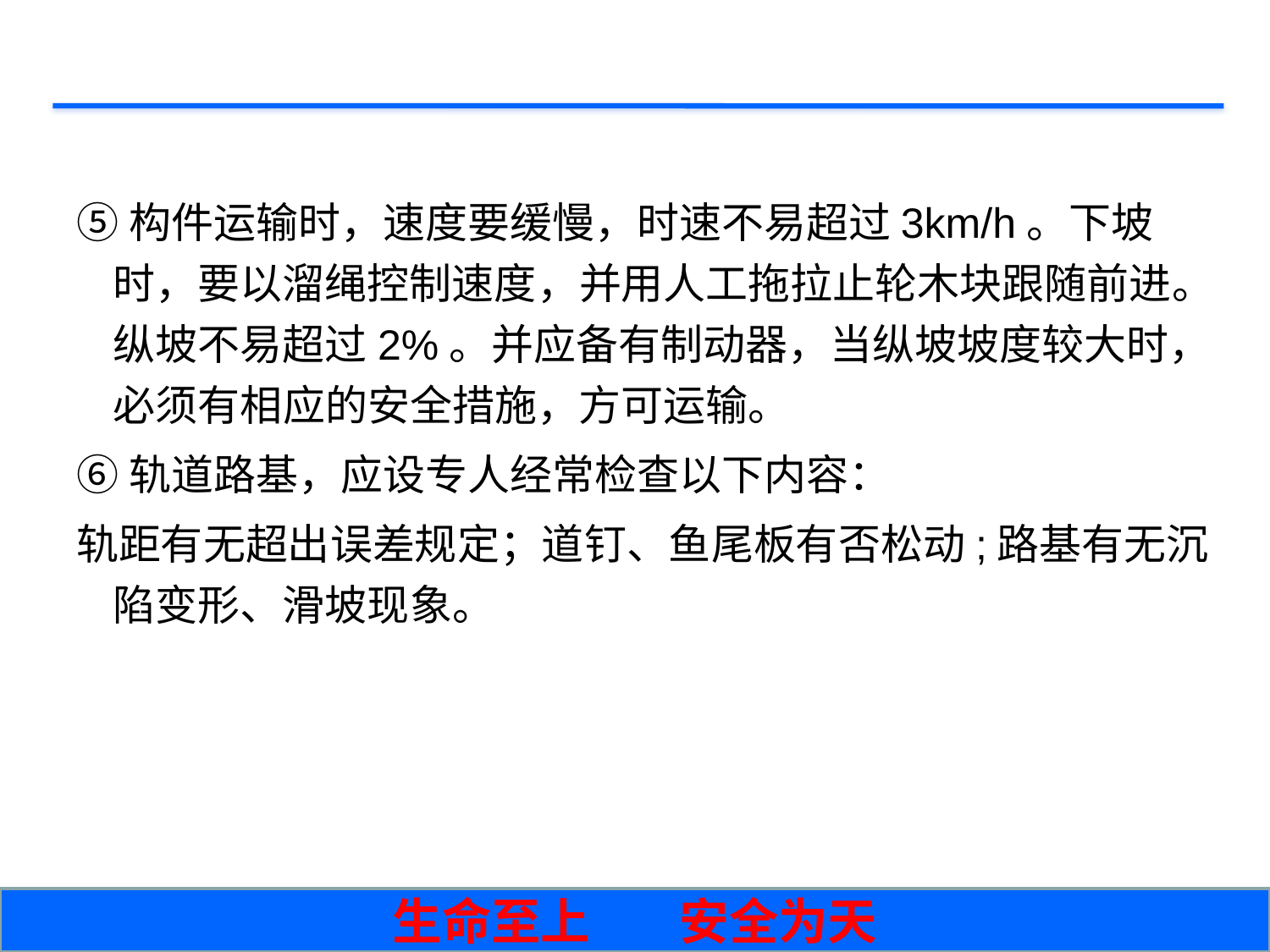

⑤构件运输时，速度要缓慢，时速不易超过3km/h。下坡时，要以溜绳控制速度，并用人工拖拉止轮木块跟随前进。纵坡不易超过2%。并应备有制动器，当纵坡坡度较大时，必须有相应的安全措施，方可运输。
⑥轨道路基，应设专人经常检查以下内容：
轨距有无超出误差规定；道钉、鱼尾板有否松动;路基有无沉陷变形、滑坡现象。